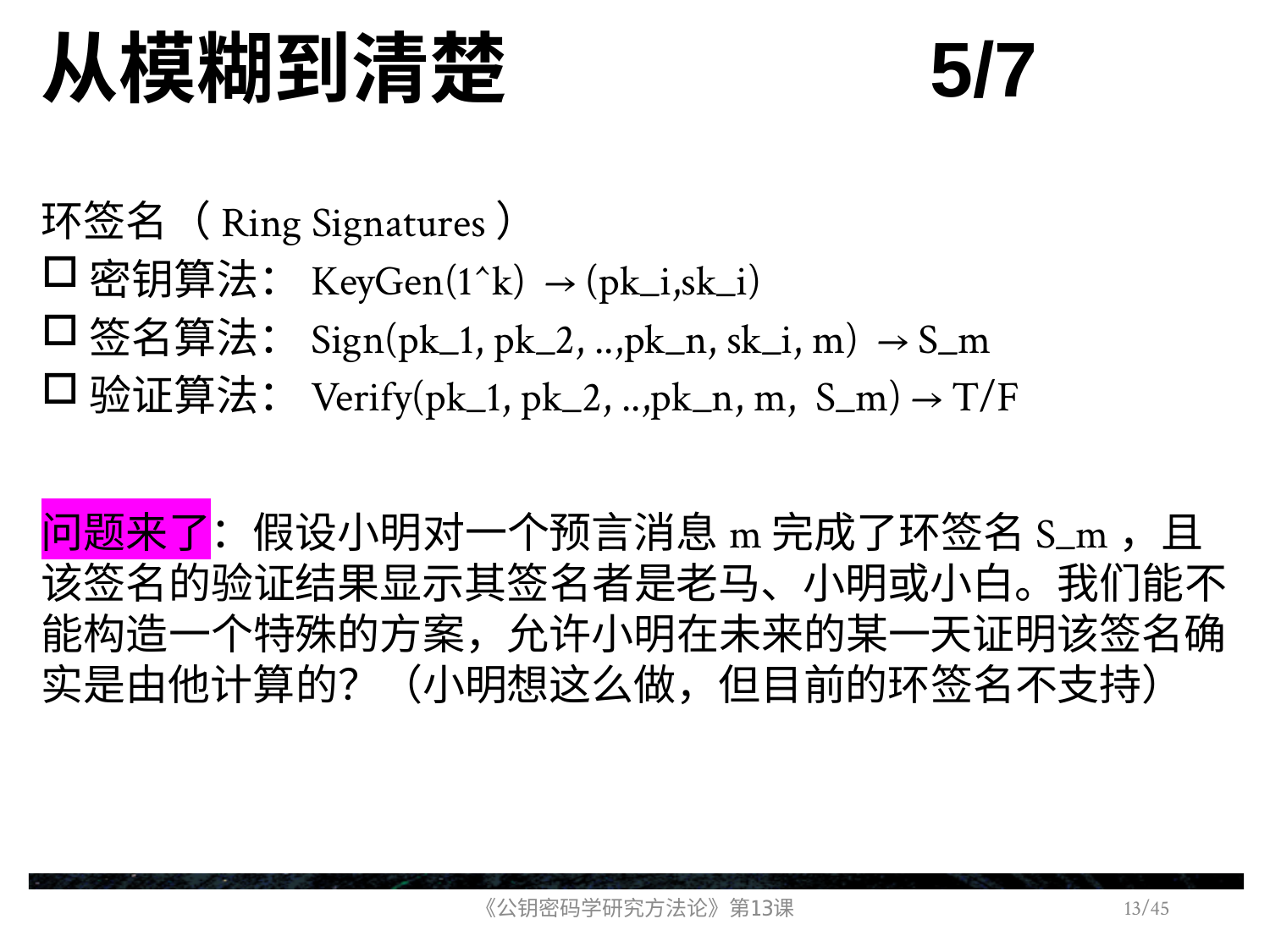

# 从模糊到清楚                       5/7
环签名（Ring Signatures）
密钥算法：KeyGen(1^k)  → (pk_i,sk_i)
签名算法：Sign(pk_1, pk_2, ..,pk_n, sk_i, m)  → S_m
验证算法：Verify(pk_1, pk_2, ..,pk_n, m,  S_m) → T/F

问题来了：假设小明对一个预言消息m完成了环签名S_m，且该签名的验证结果显示其签名者是老马、小明或小白。我们能不能构造一个特殊的方案，允许小明在未来的某一天证明该签名确实是由他计算的？（小明想这么做，但目前的环签名不支持）
《公钥密码学研究方法论》第13课
13/45